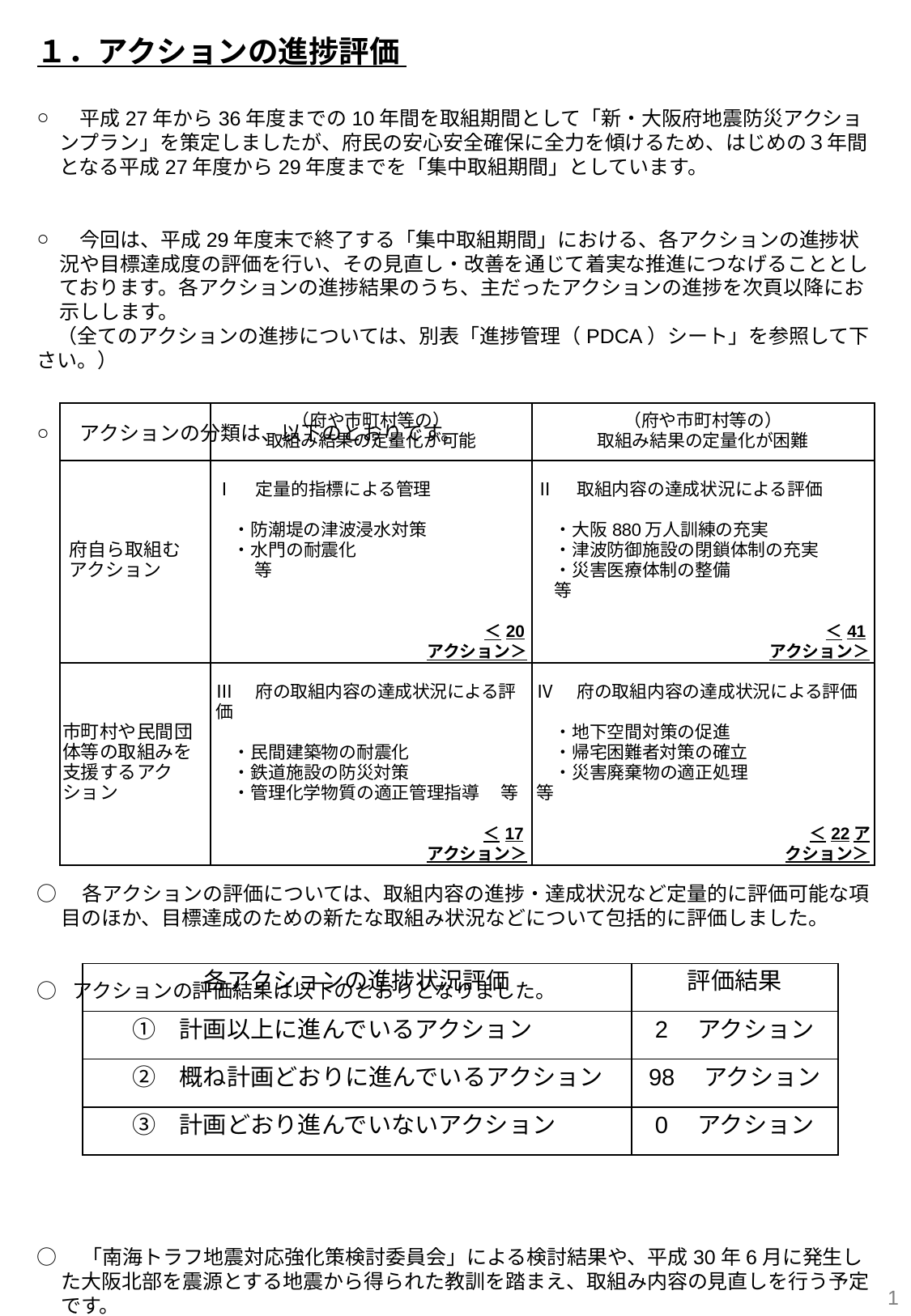

１．アクションの進捗評価

　平成27年から36年度までの10年間を取組期間として「新・大阪府地震防災アクションプラン」を策定しましたが、府民の安心安全確保に全力を傾けるため、はじめの３年間となる平成27年度から29年度までを「集中取組期間」としています。

　今回は、平成29年度末で終了する「集中取組期間」における、各アクションの進捗状況や目標達成度の評価を行い、その見直し・改善を通じて着実な推進につなげることとしております。各アクションの進捗結果のうち、主だったアクションの進捗を次頁以降にお示しします。
　（全てのアクションの進捗については、別表「進捗管理（PDCA）シート」を参照して下さい。）

　アクションの分類は、以下のとおりです。

○　各アクションの評価については、取組内容の進捗・達成状況など定量的に評価可能な項目のほか、目標達成のための新たな取組み状況などについて包括的に評価しました。

○	アクションの評価結果は以下のとおりとなりました。

○　「南海トラフ地震対応強化策検討委員会」による検討結果や、平成30年6月に発生した大阪北部を震源とする地震から得られた教訓を踏まえ、取組み内容の見直しを行う予定です。
|  | （府や市町村等の） 取組み結果の定量化が可能 | （府や市町村等の） 取組み結果の定量化が困難 |
| --- | --- | --- |
| 府自ら取組む アクション | Ⅰ　定量的指標による管理 　・防潮堤の津波浸水対策 　・水門の耐震化　　　　　　　　　　　 等 　　　　　　　　　　　　　　　 　　　　　　　　　　　　　　　　＜20アクション＞ | Ⅱ　取組内容の達成状況による評価 　・大阪880万人訓練の充実 　・津波防御施設の閉鎖体制の充実 　・災害医療体制の整備　　　　 　　　　等 　　　　　　　　　　　　　 　　　　　　　　　　　　　　　　　＜41アクション＞ |
| 市町村や民間団体等の取組みを支援するアクション | Ⅲ　府の取組内容の達成状況による評価 　・民間建築物の耐震化 　・鉄道施設の防災対策 　・管理化学物質の適正管理指導　 等 　　　　　　　　　　　　　　　＜17アクション＞ | Ⅳ　府の取組内容の達成状況による評価 　・地下空間対策の促進 　・帰宅困難者対策の確立 　・災害廃棄物の適正処理　　　　　　等 　　　　　　　　　　　　　　　　＜22アクション＞ |
|  |  |  |
| 各アクションの進捗状況評価 | 評価結果 |
| --- | --- |
| ①　計画以上に進んでいるアクション | 2　アクション |
| ②　概ね計画どおりに進んでいるアクション | 98　アクション |
| ③　計画どおり進んでいないアクション | 0　アクション |
1